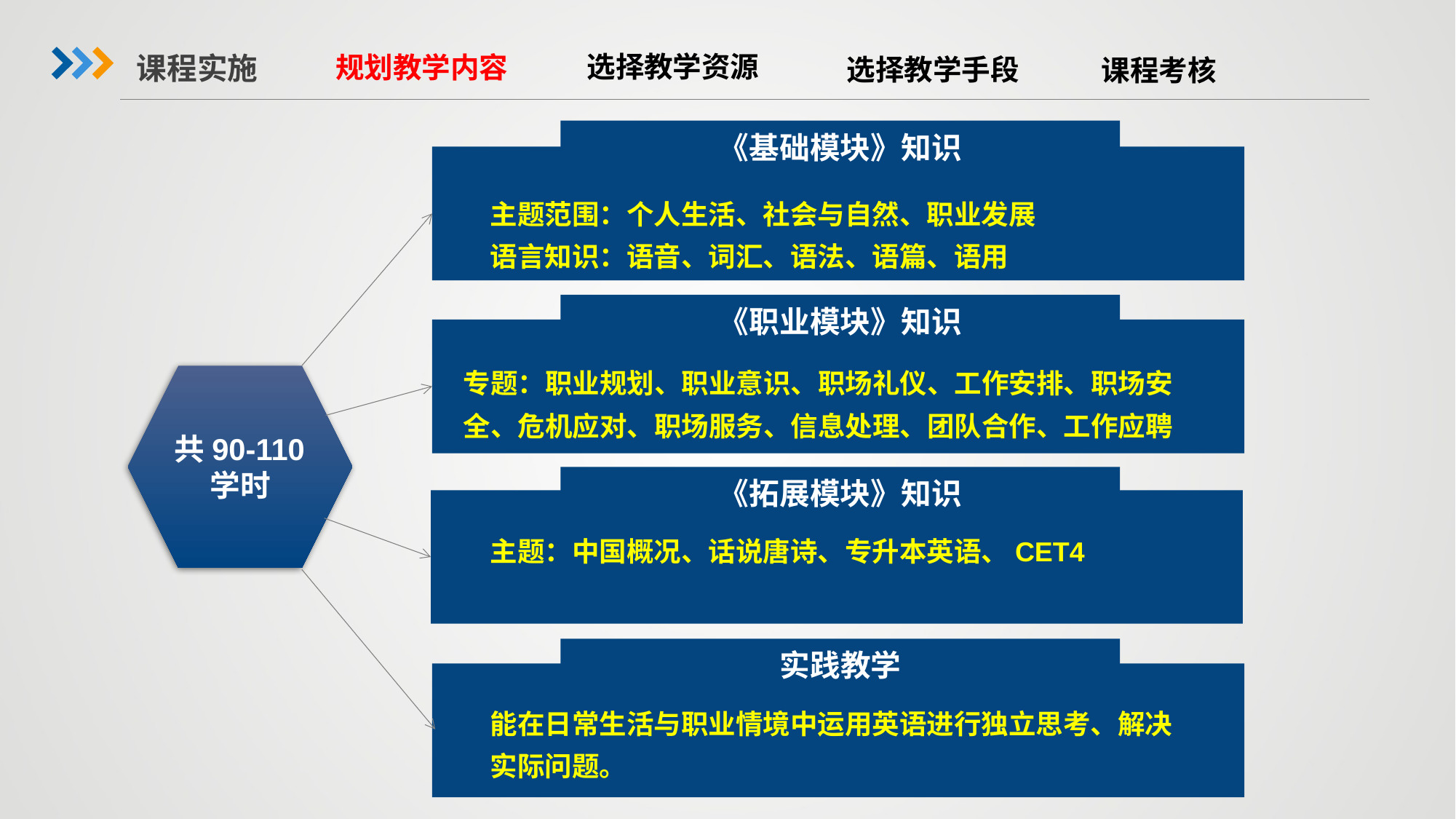

课程实施
选择教学资源
规划教学内容
选择教学手段
课程考核
《基础模块》知识

主题范围：个人生活、社会与自然、职业发展
语言知识：语音、词汇、语法、语篇、语用
《职业模块》知识

专题：职业规划、职业意识、职场礼仪、工作安排、职场安全、危机应对、职场服务、信息处理、团队合作、工作应聘
共90-110学时
《拓展模块》知识

主题：中国概况、话说唐诗、专升本英语、CET4
实践教学

能在日常生活与职业情境中运用英语进行独立思考、解决实际问题。